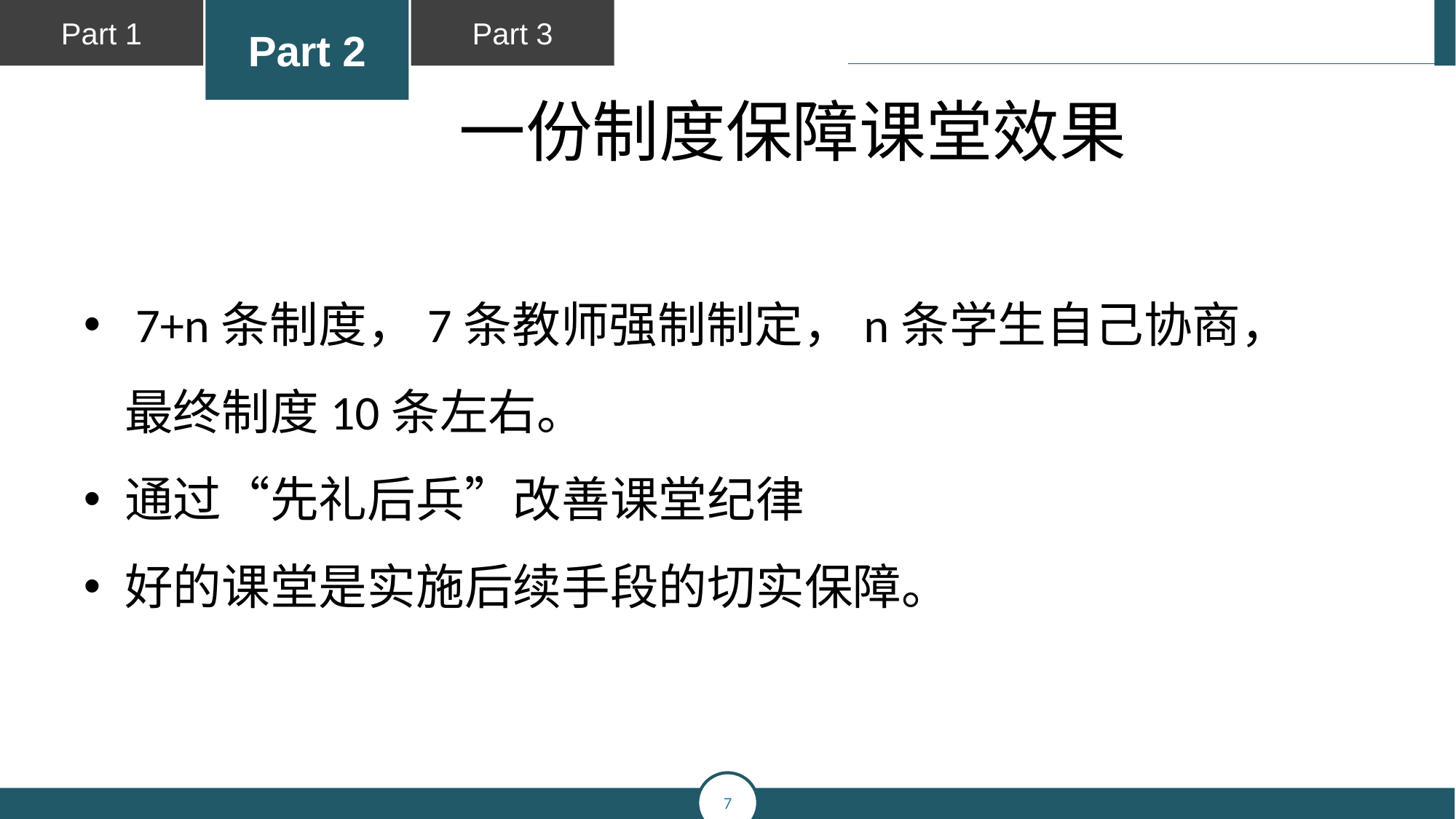

# 一份制度保障课堂效果

 7+n条制度，7条教师强制制定，n条学生自己协商，最终制度10条左右。
通过“先礼后兵”改善课堂纪律
好的课堂是实施后续手段的切实保障。